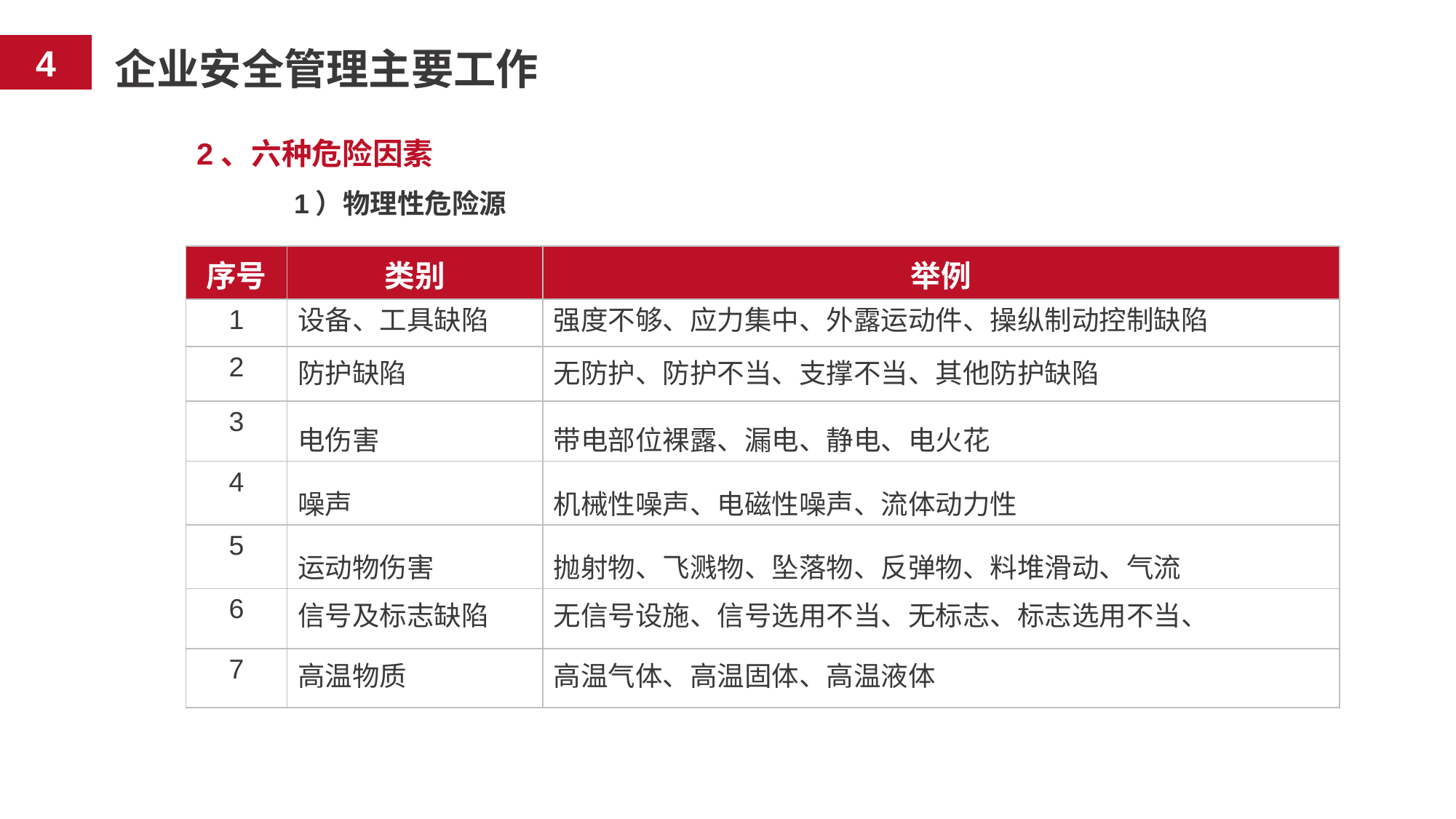

4
企业安全管理主要工作
2、六种危险因素
1）物理性危险源
| 序号 | 类别 | 举例 |
| --- | --- | --- |
| 1 | 设备、工具缺陷 | 强度不够、应力集中、外露运动件、操纵制动控制缺陷 |
| 2 | 防护缺陷 | 无防护、防护不当、支撑不当、其他防护缺陷 |
| 3 | 电伤害 | 带电部位裸露、漏电、静电、电火花 |
| 4 | 噪声 | 机械性噪声、电磁性噪声、流体动力性 |
| 5 | 运动物伤害 | 抛射物、飞溅物、坠落物、反弹物、料堆滑动、气流 |
| 6 | 信号及标志缺陷 | 无信号设施、信号选用不当、无标志、标志选用不当、 |
| 7 | 高温物质 | 高温气体、高温固体、高温液体 |